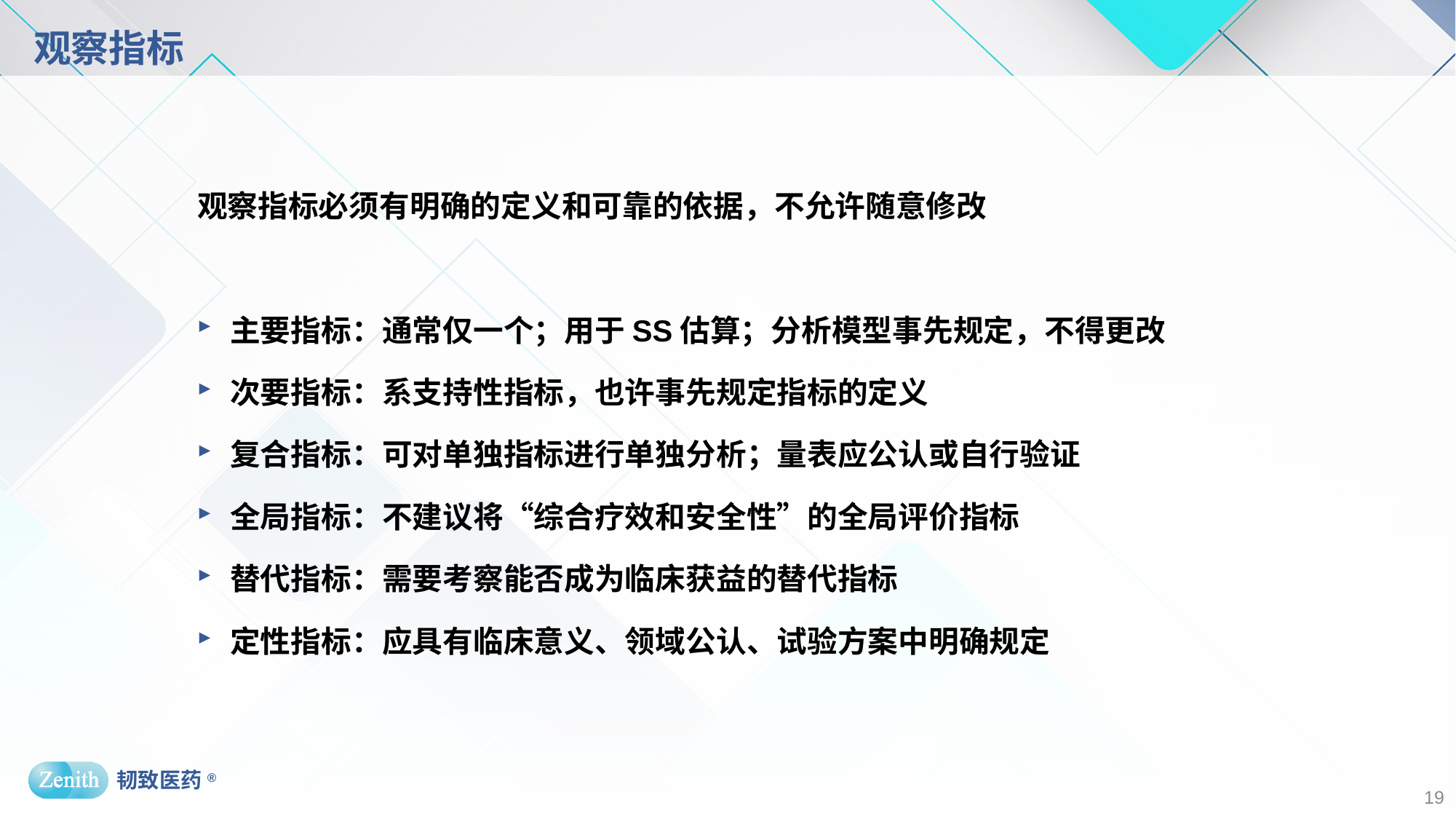

# 观察指标
观察指标必须有明确的定义和可靠的依据，不允许随意修改

主要指标：通常仅一个；用于SS估算；分析模型事先规定，不得更改
次要指标：系支持性指标，也许事先规定指标的定义
复合指标：可对单独指标进行单独分析；量表应公认或自行验证
全局指标：不建议将“综合疗效和安全性”的全局评价指标
替代指标：需要考察能否成为临床获益的替代指标
定性指标：应具有临床意义、领域公认、试验方案中明确规定
19